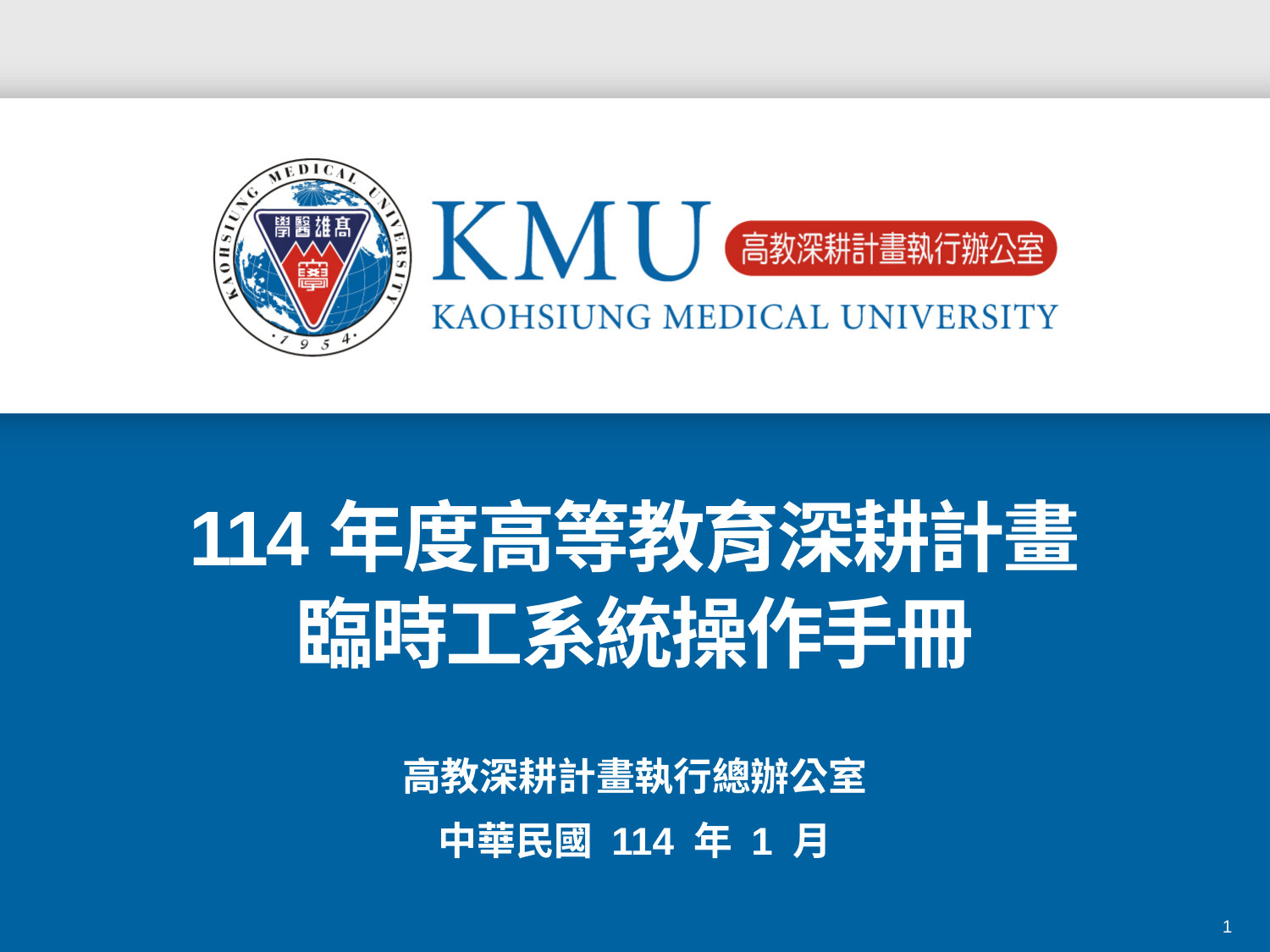

# 114年度高等教育深耕計畫 臨時工系統操作手冊
高教深耕計畫執行總辦公室
中華民國 114 年 1 月
1